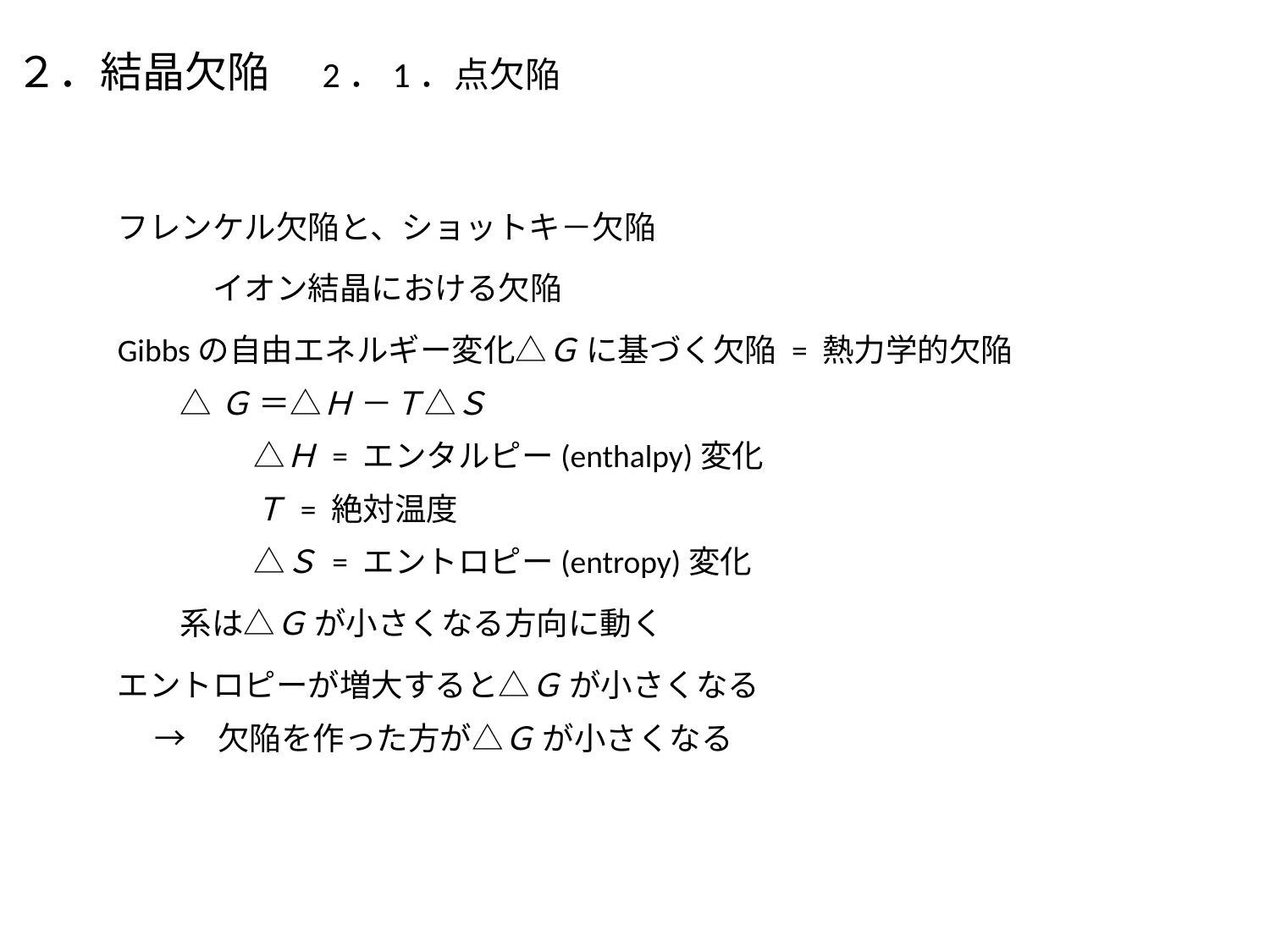

２．結晶欠陥　2．1．点欠陥
フレンケル欠陥と、ショットキ－欠陥
　　　イオン結晶における欠陥
Gibbsの自由エネルギー変化△Ｇ に基づく欠陥 = 熱力学的欠陥
△Ｇ ＝△Ｈ －Ｔ△Ｓ
△Ｈ = エンタルピー(enthalpy)変化
Ｔ = 絶対温度
△Ｓ = エントロピー(entropy)変化
系は△Ｇ が小さくなる方向に動く
エントロピーが増大すると△Ｇ が小さくなる
→　欠陥を作った方が△Ｇ が小さくなる